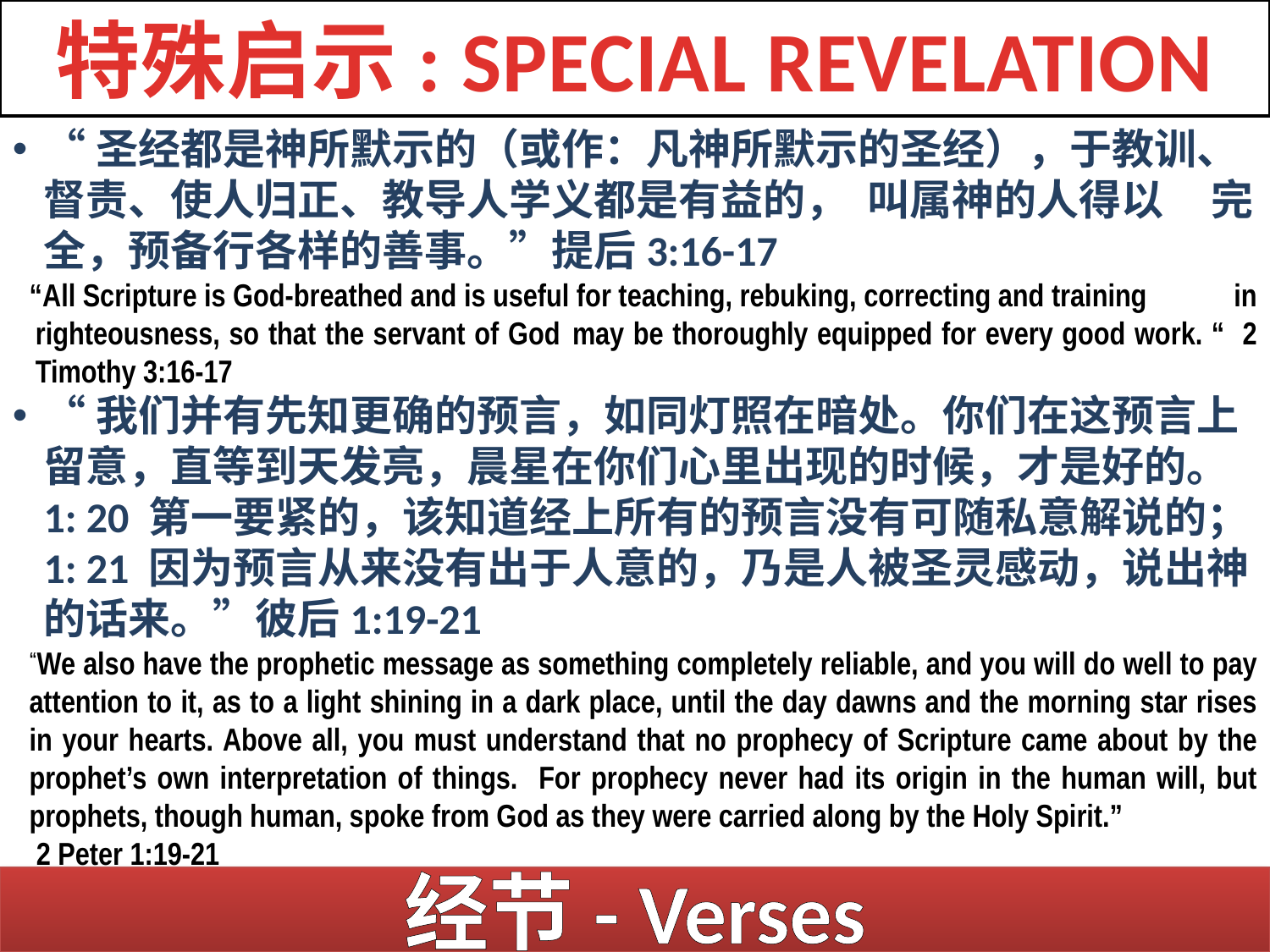

特殊启示: SPECIAL REVELATION
“圣经都是神所默示的（或作：凡神所默示的圣经），于教训、督责、使人归正、教导人学义都是有益的，  叫属神的人得以     完全，预备行各样的善事。”提后3:16-17
“All Scripture is God-breathed and is useful for teaching, rebuking, correcting and training            in righteousness, so that the servant of God  may be thoroughly equipped for every good work. “  2 Timothy 3:16-17
“我们并有先知更确的预言，如同灯照在暗处。你们在这预言上留意，直等到天发亮，晨星在你们心里出现的时候，才是好的。 1: 20 第一要紧的，该知道经上所有的预言没有可随私意解说的； 1: 21 因为预言从来没有出于人意的，乃是人被圣灵感动，说出神的话来。”彼后1:19-21
“We also have the prophetic message as something completely reliable, and you will do well to pay attention to it, as to a light shining in a dark place, until the day dawns and the morning star rises in your hearts. Above all, you must understand that no prophecy of Scripture came about by the prophet’s own interpretation of things.  For prophecy never had its origin in the human will, but prophets, though human, spoke from God as they were carried along by the Holy Spirit.”
 2 Peter 1:19-21

经节- Verses